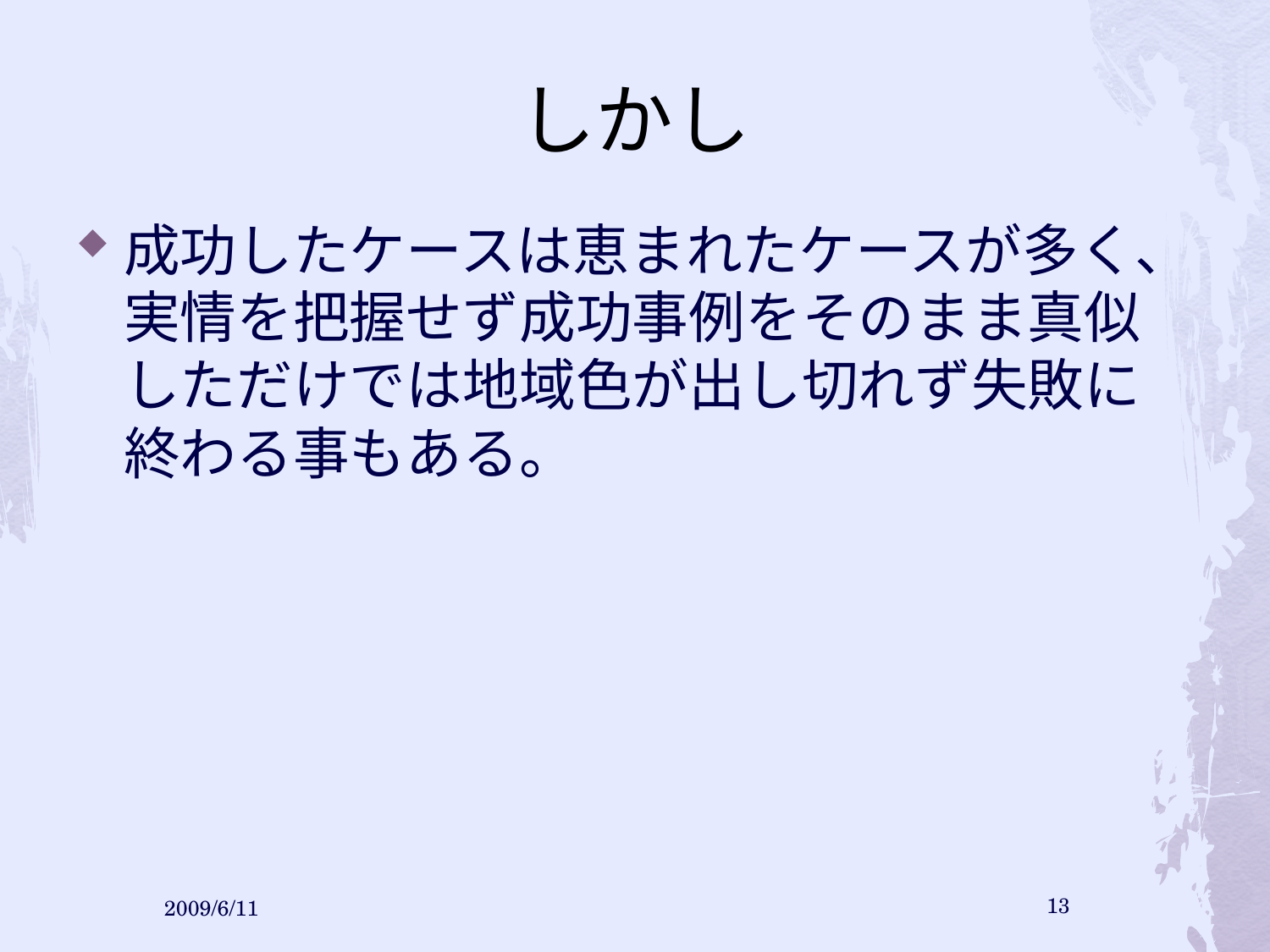

# しかし
成功したケースは恵まれたケースが多く、実情を把握せず成功事例をそのまま真似しただけでは地域色が出し切れず失敗に終わる事もある。

2009/6/11
13